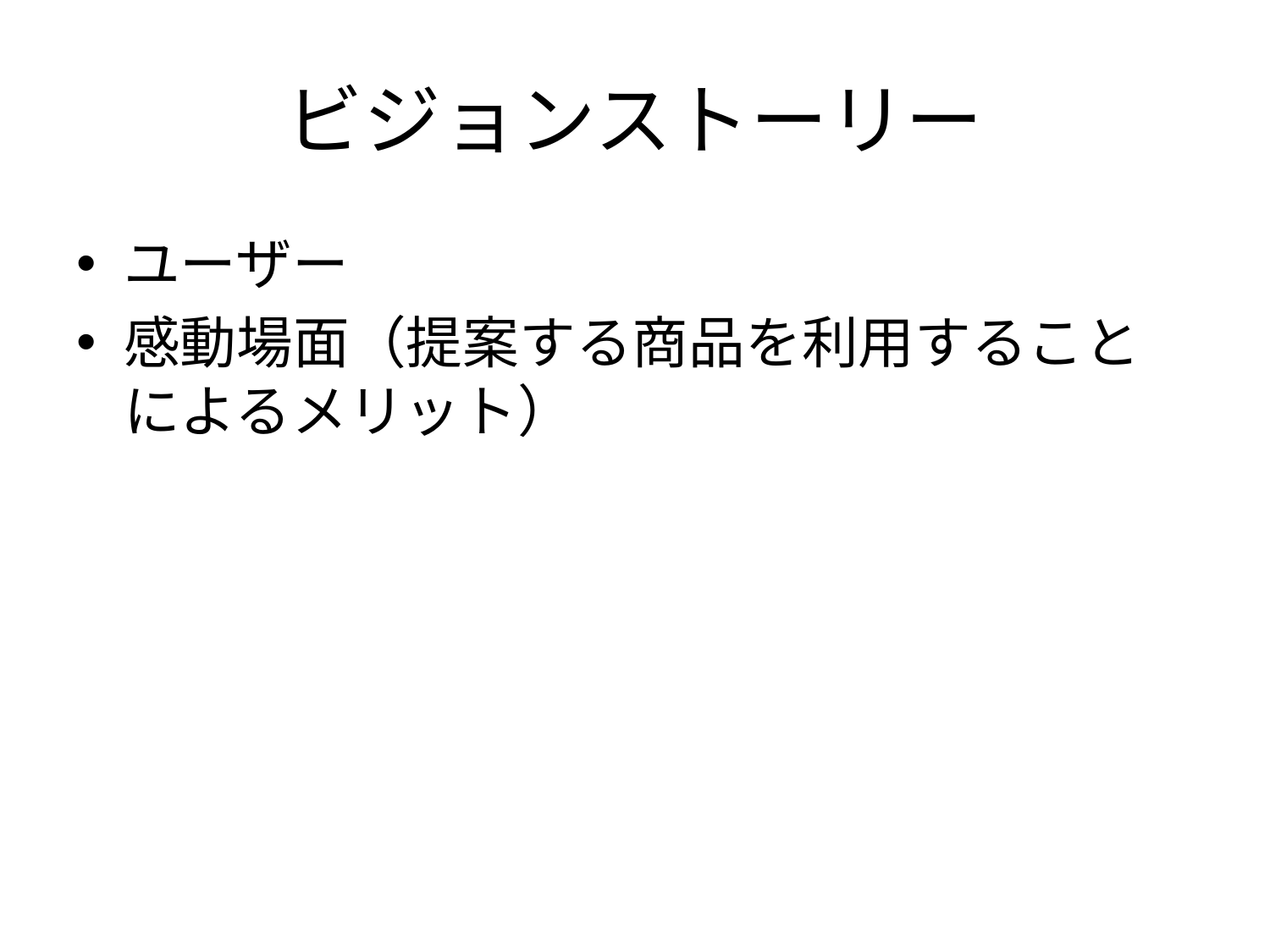

# ビジョンストーリー
ユーザー
感動場面（提案する商品を利用することによるメリット）